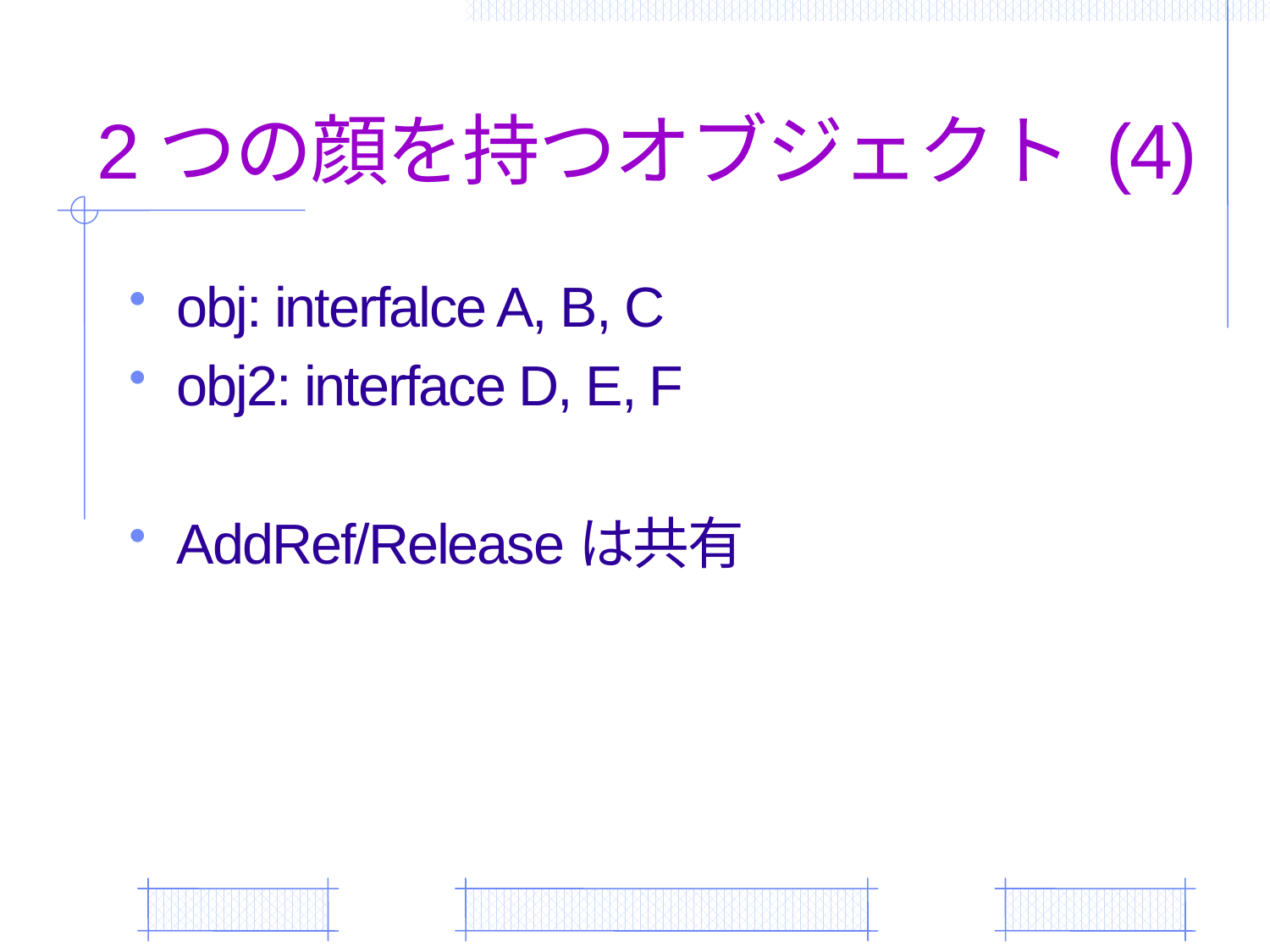

# 2つの顔を持つオブジェクト (4)
obj: interfalce A, B, C
obj2: interface D, E, F

AddRef/Releaseは共有